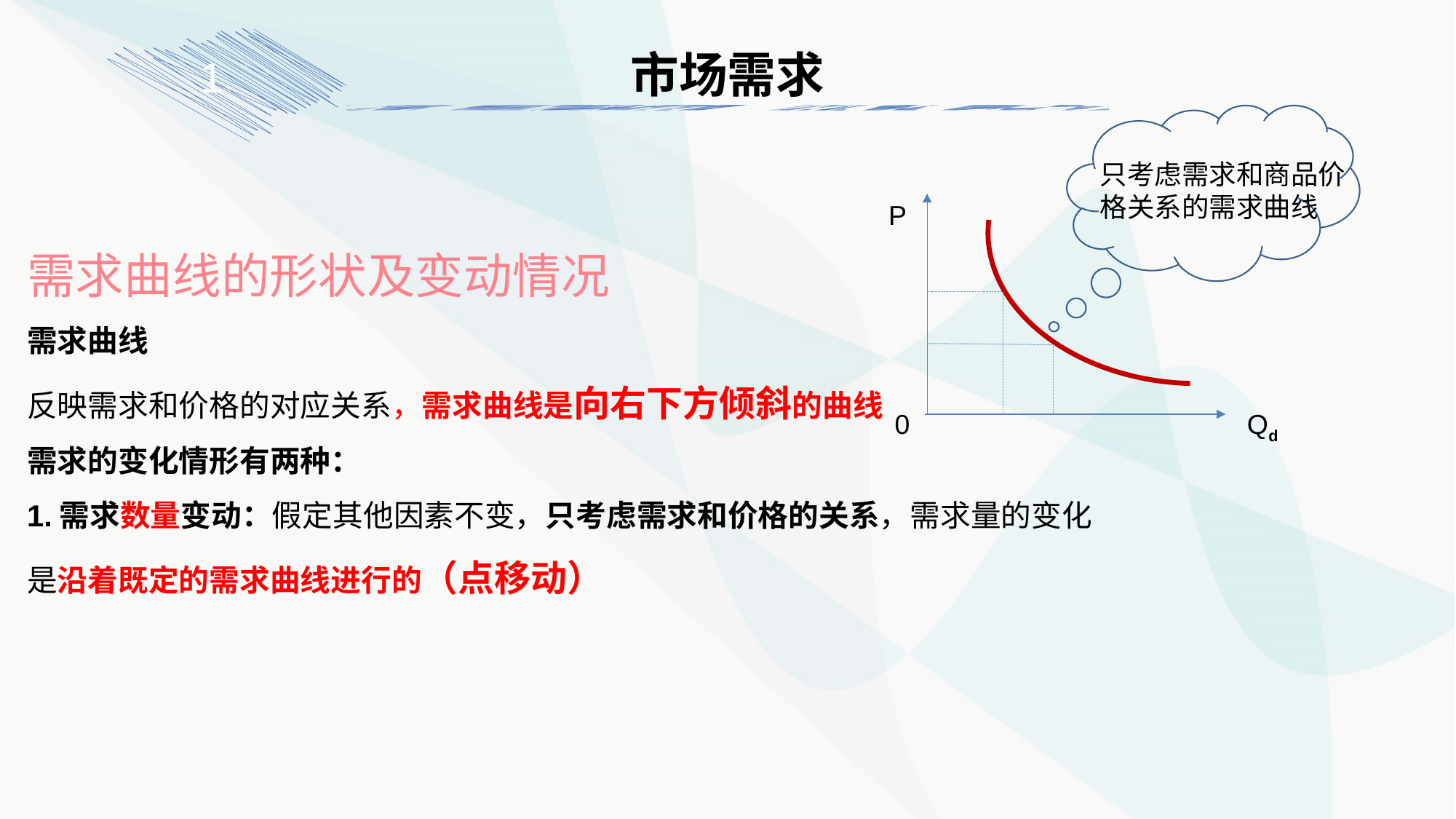

市场需求
1

只考虑需求和商品价格关系的需求曲线
P
需求曲线的形状及变动情况
需求曲线
反映需求和价格的对应关系，需求曲线是向右下方倾斜的曲线
需求的变化情形有两种：
1.需求数量变动：假定其他因素不变，只考虑需求和价格的关系，需求量的变化是沿着既定的需求曲线进行的（点移动）

0
Qd